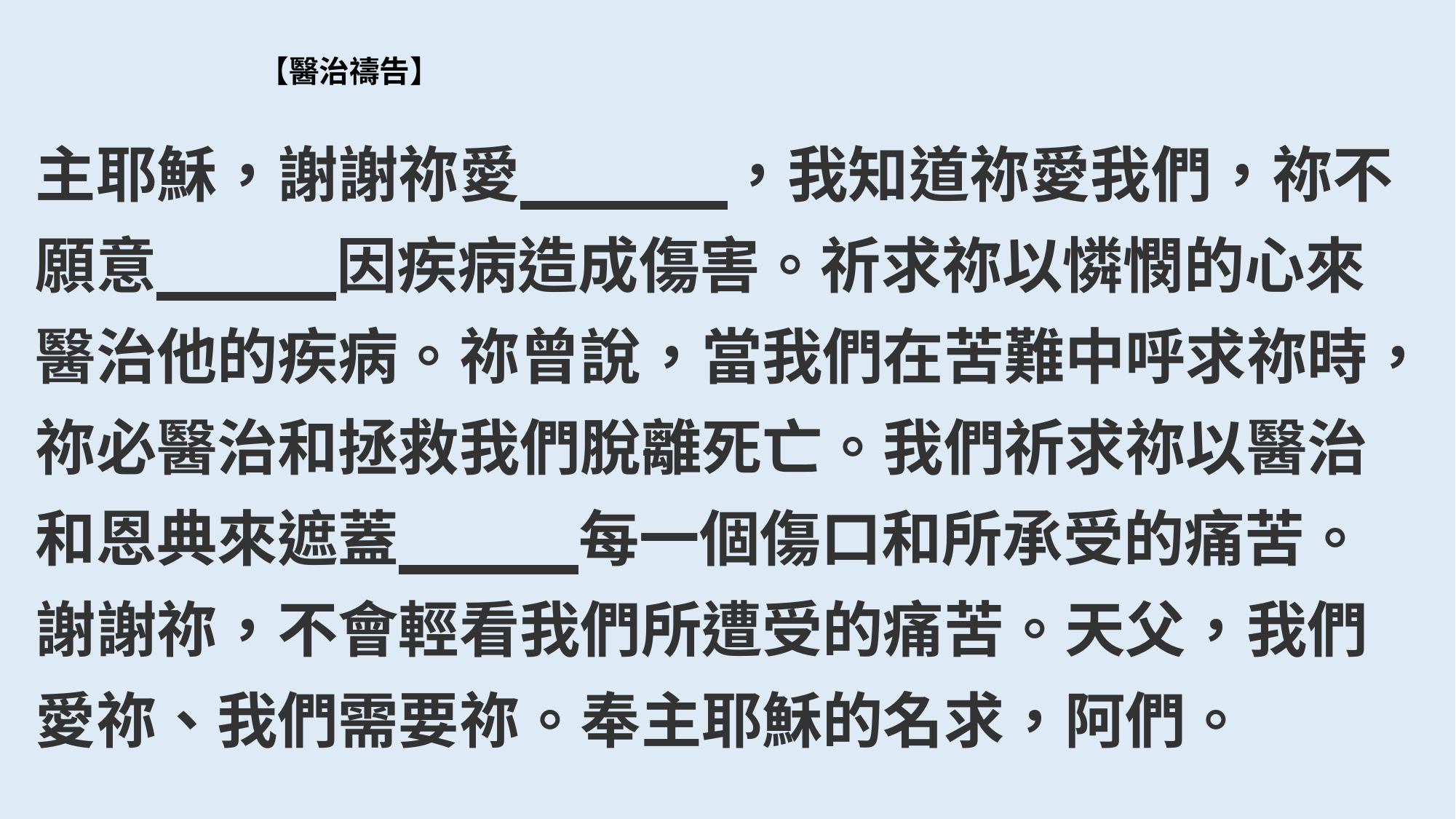

# 【醫治禱告】
主耶穌，謝謝祢愛               ，我知道祢愛我們，祢不願意             因疾病造成傷害。祈求祢以憐憫的心來醫治他的疾病。祢曾說，當我們在苦難中呼求祢時，祢必醫治和拯救我們脫離死亡。我們祈求祢以醫治和恩典來遮蓋             每一個傷口和所承受的痛苦。謝謝祢，不會輕看我們所遭受的痛苦。天父，我們愛祢、我們需要祢。奉主耶穌的名求，阿們。